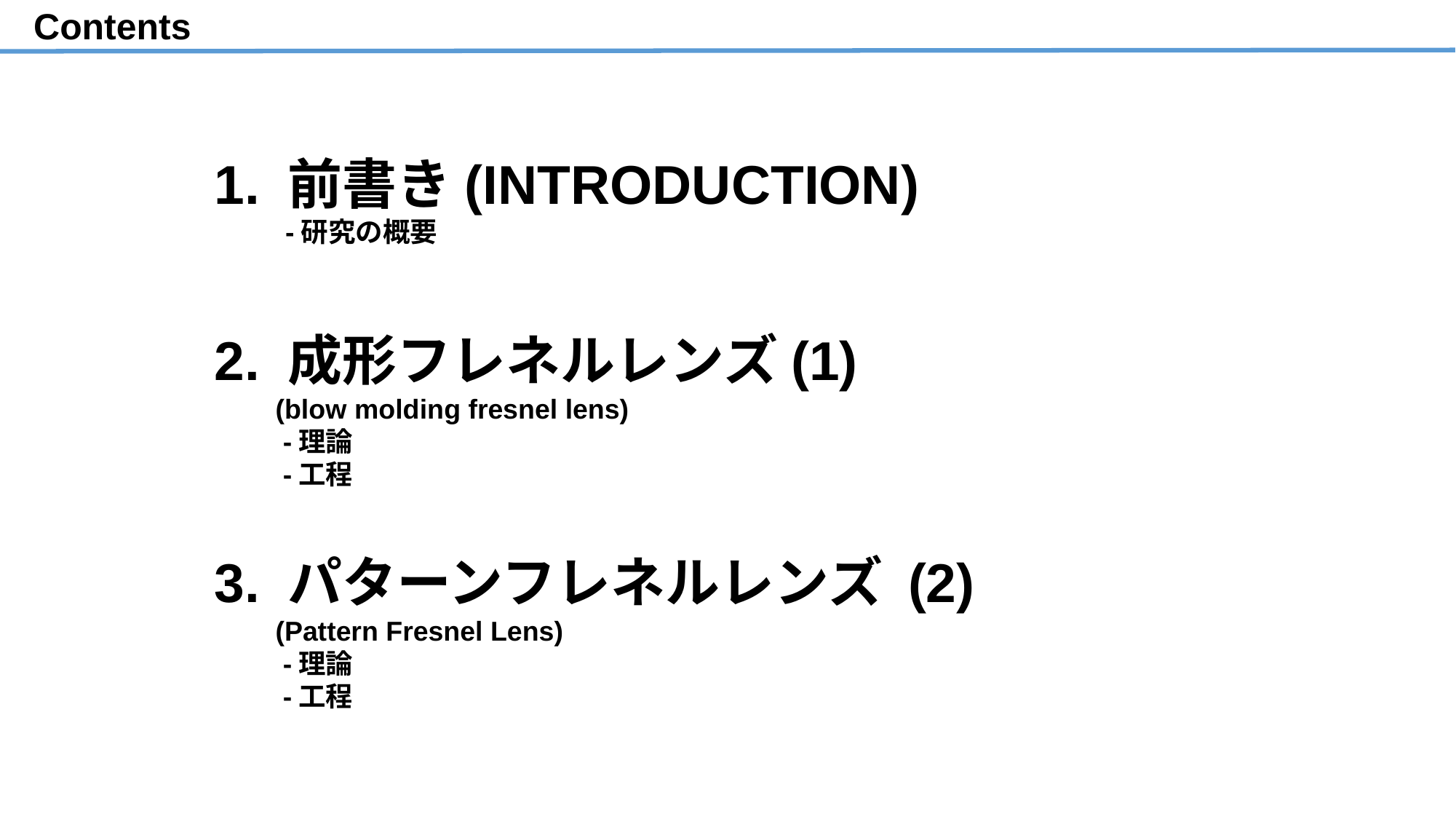

Contents
1. 前書き(INTRODUCTION)
               -研究の概要

2. 成形フレネルレンズ(1)
        (blow molding fresnel lens)
         -理論
         -工程

3. パターンフレネルレンズ (2)
        (Pattern Fresnel Lens)
         -理論
         -工程